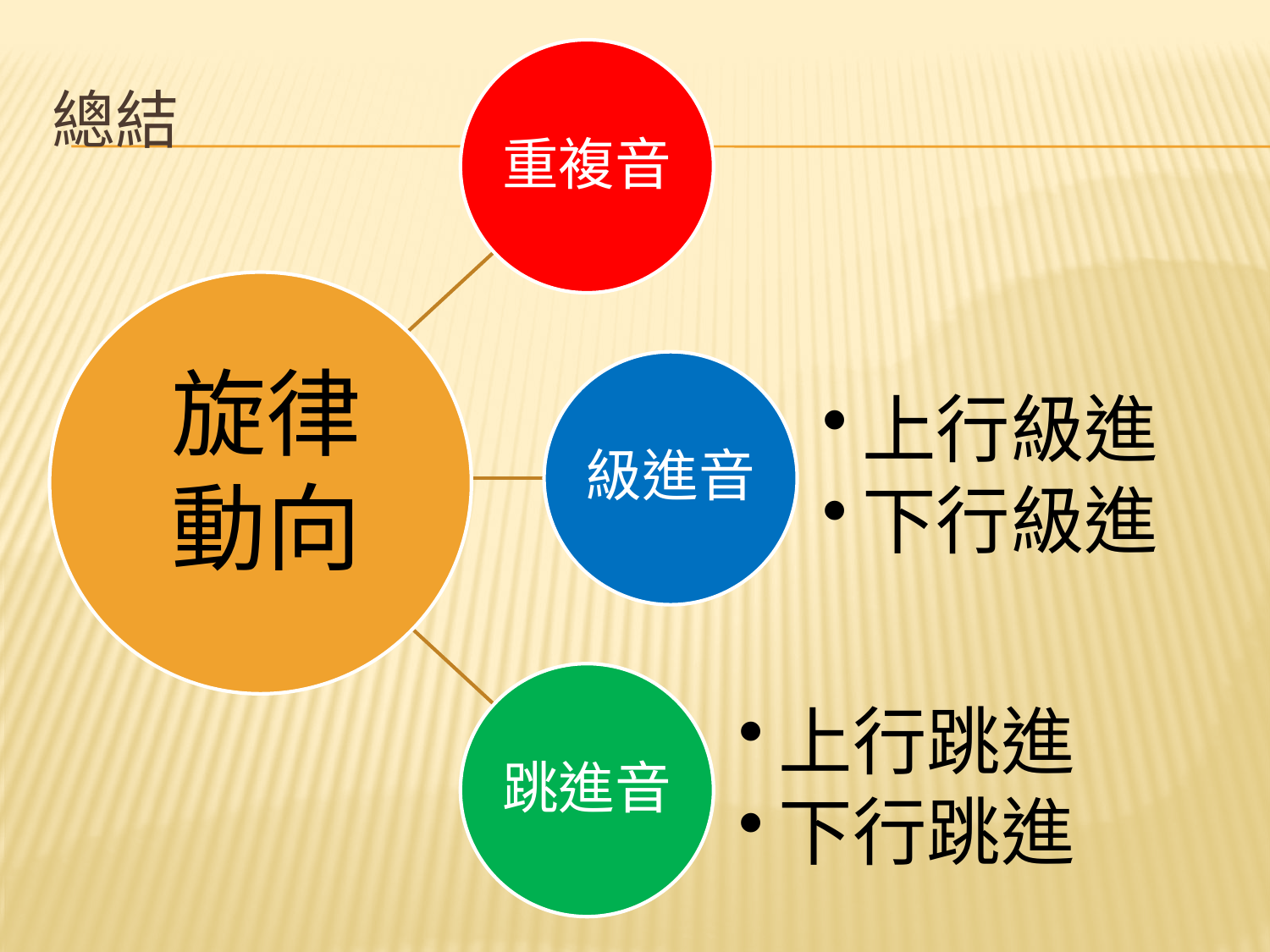

重複音
級進音
上行級進
下行級進
跳進音
上行跳進
下行跳進
# 總結

旋律動向